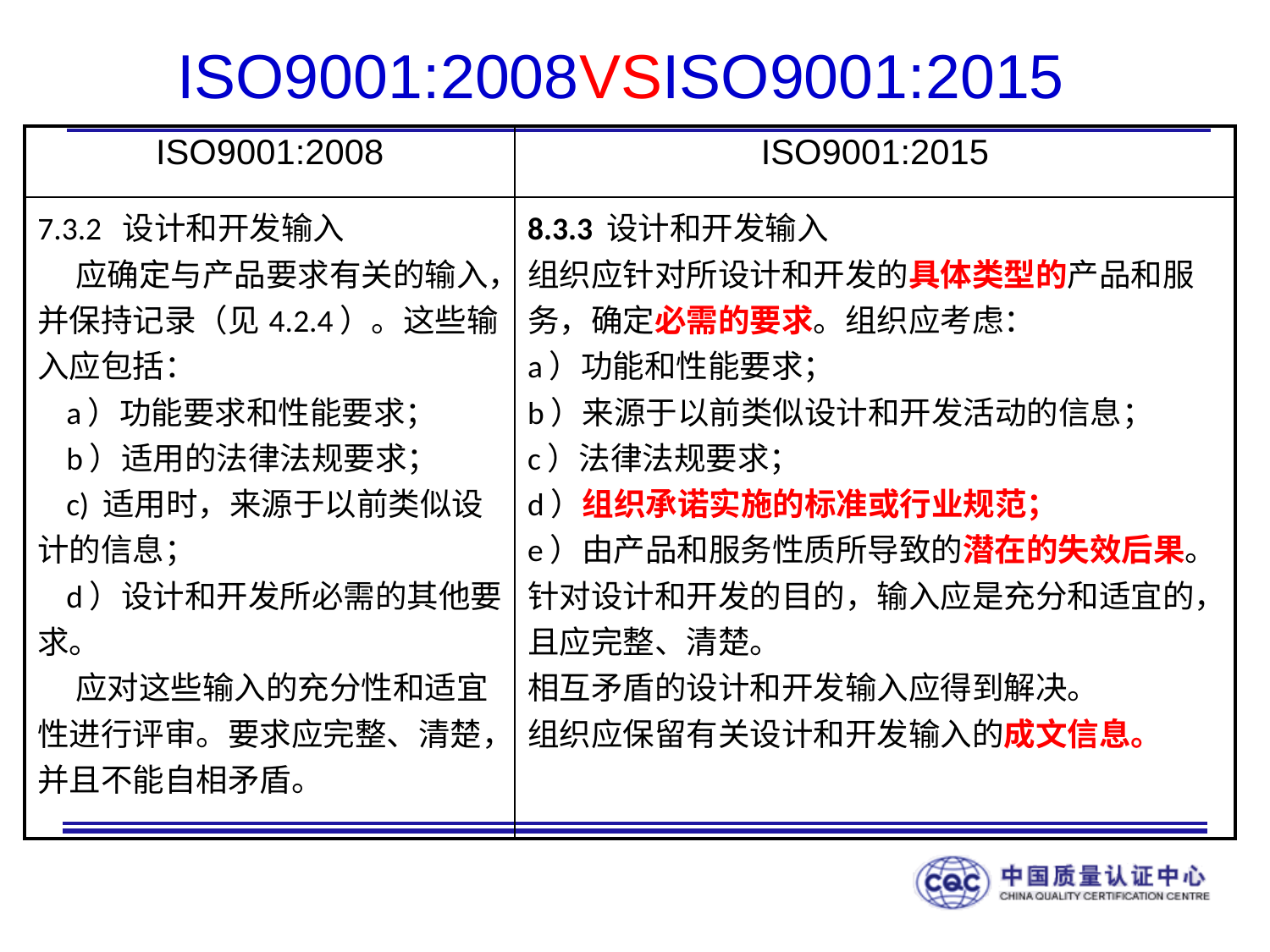

# ISO9001:2008VSISO9001:2015
| ISO9001:2008 | ISO9001:2015 |
| --- | --- |
| 7.3.2 设计和开发输入 应确定与产品要求有关的输入，并保持记录（见4.2.4）。这些输入应包括： a）功能要求和性能要求； b）适用的法律法规要求； c) 适用时，来源于以前类似设计的信息； d）设计和开发所必需的其他要求。 应对这些输入的充分性和适宜性进行评审。要求应完整、清楚，并且不能自相矛盾。 | 8.3.3 设计和开发输入 组织应针对所设计和开发的具体类型的产品和服务，确定必需的要求。组织应考虑： a）功能和性能要求； b）来源于以前类似设计和开发活动的信息； c）法律法规要求； d）组织承诺实施的标准或行业规范； e）由产品和服务性质所导致的潜在的失效后果。 针对设计和开发的目的，输入应是充分和适宜的，且应完整、清楚。 相互矛盾的设计和开发输入应得到解决。 组织应保留有关设计和开发输入的成文信息。 |
178